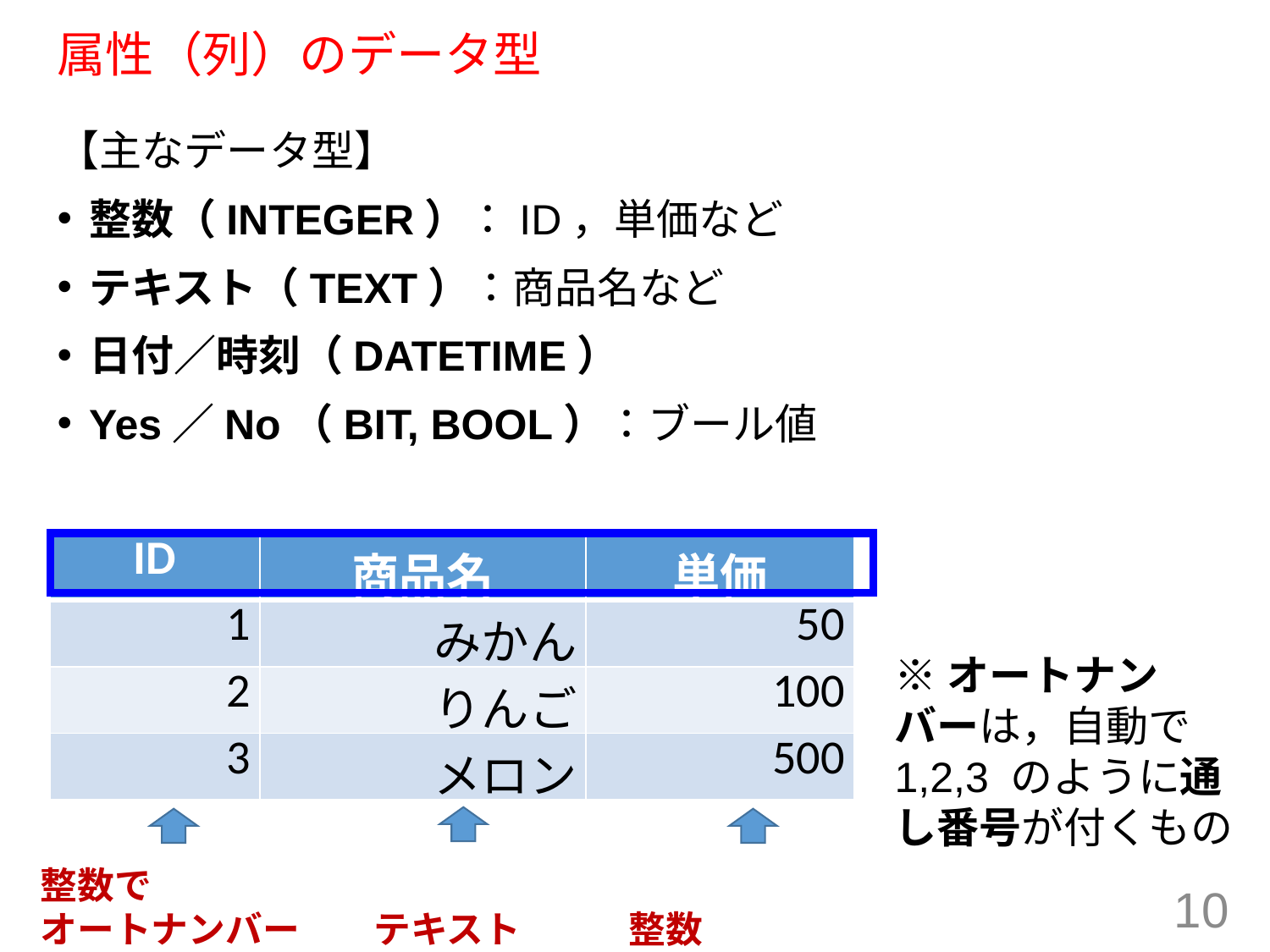

# 属性（列）のデータ型
【主なデータ型】
整数（INTEGER）：ID，単価など
テキスト（TEXT）：商品名など
日付／時刻（DATETIME）
Yes／No（BIT, BOOL）：ブール値

| ID | 商品名 | 単価 |
| --- | --- | --- |
| 1 | みかん | 50 |
| 2 | りんご | 100 |
| 3 | メロン | 500 |
※オートナンバーは，自動で 1,2,3 のように通し番号が付くもの

整数で
オートナンバー　　テキスト　　    整数
10